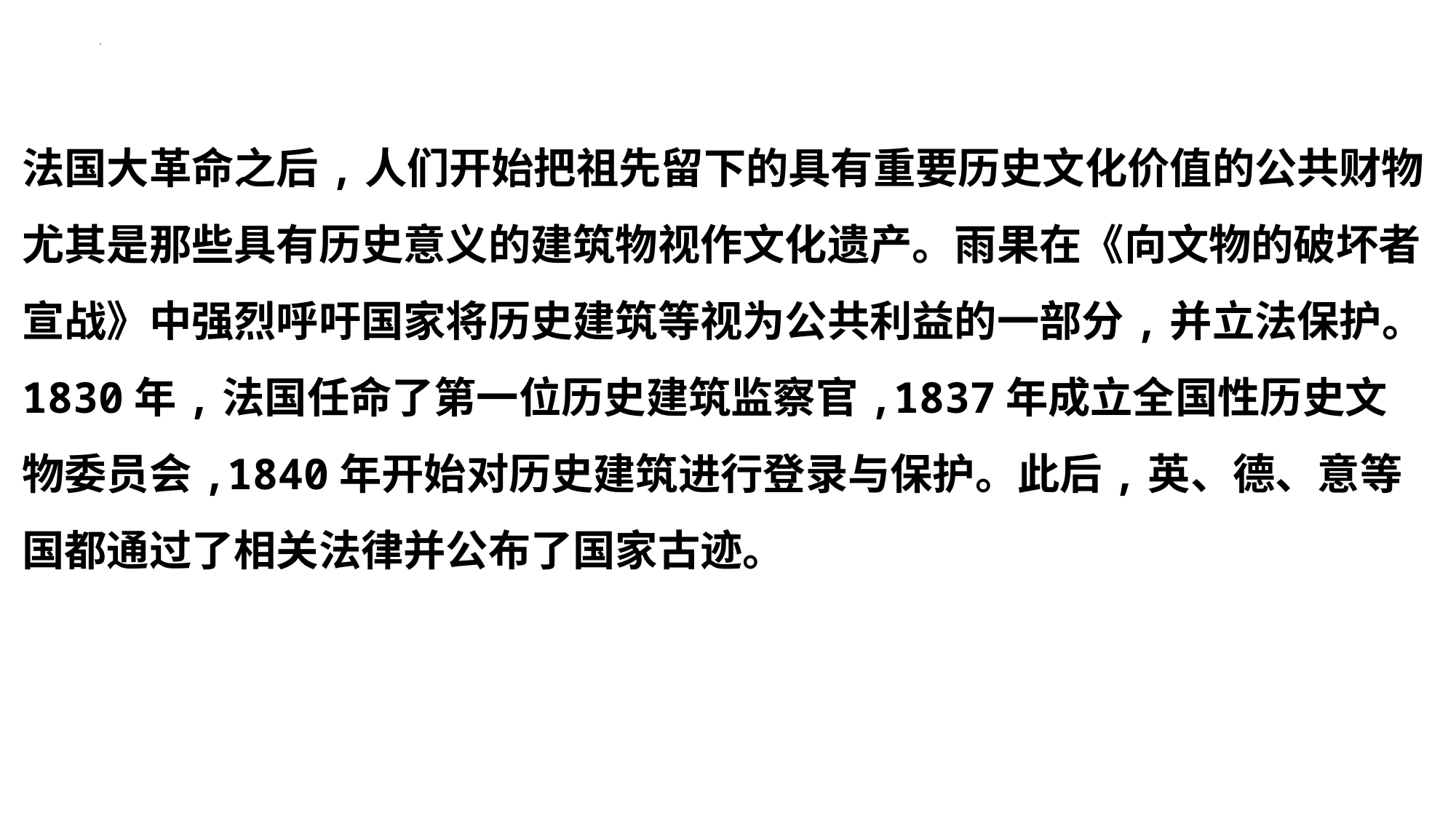

法国大革命之后,人们开始把祖先留下的具有重要历史文化价值的公共财物尤其是那些具有历史意义的建筑物视作文化遗产。雨果在《向文物的破坏者宣战》中强烈呼吁国家将历史建筑等视为公共利益的一部分,并立法保护。1830年,法国任命了第一位历史建筑监察官,1837年成立全国性历史文物委员会,1840年开始对历史建筑进行登录与保护。此后,英、德、意等国都通过了相关法律并公布了国家古迹。